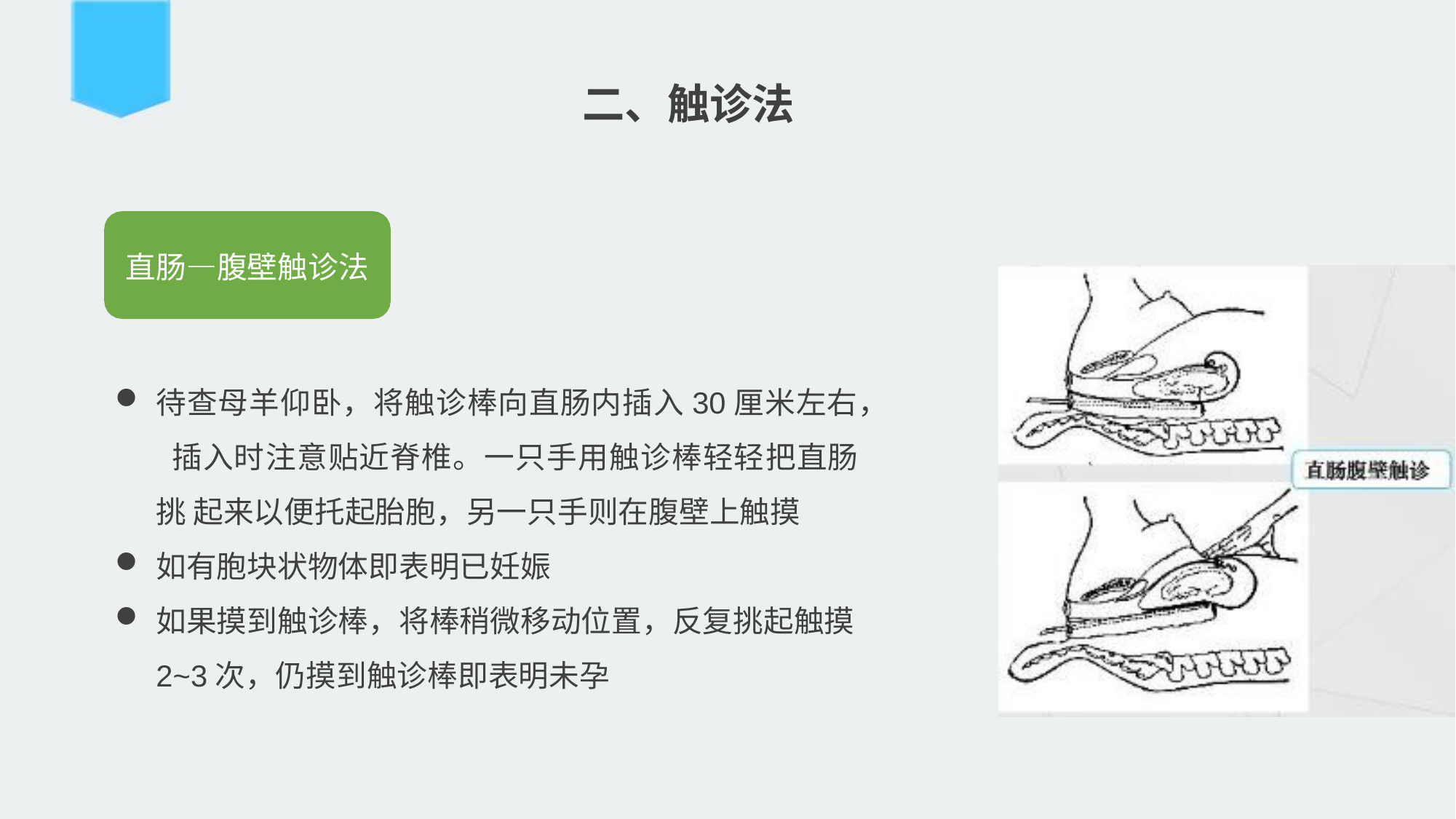

二、触诊法

直肠—腹壁触诊法

待查母羊仰卧，将触诊棒向直肠内插入30厘米左右，  插入时注意贴近脊椎。一只手用触诊棒轻轻把直肠挑 起来以便托起胎胞，另一只手则在腹壁上触摸
如有胞块状物体即表明已妊娠
如果摸到触诊棒，将棒稍微移动位置，反复挑起触摸
2~3次，仍摸到触诊棒即表明未孕